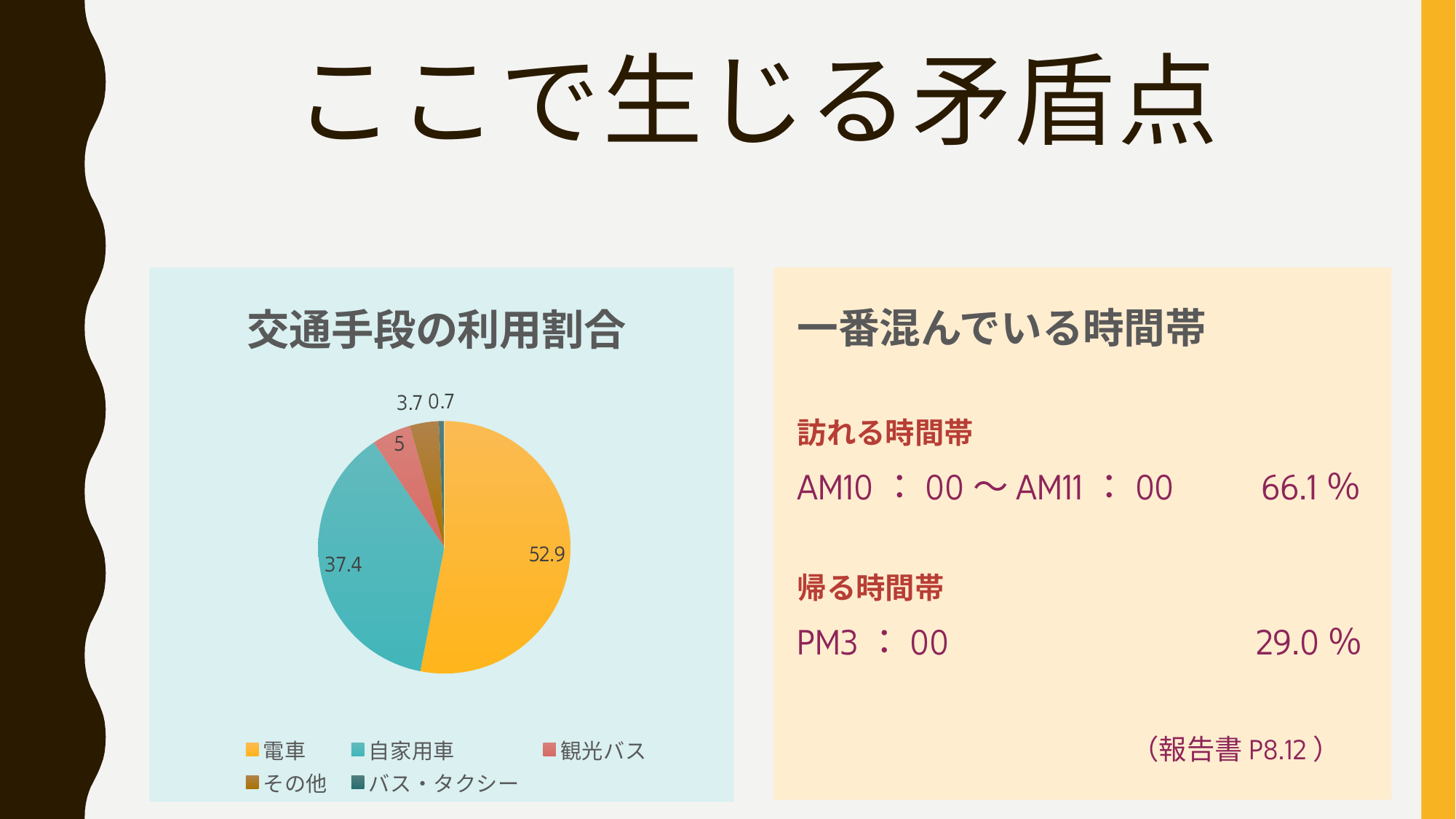

# ここで生じる矛盾点

### Chart: 交通手段の利用割合

| Category | 利用割合 |
|---|---|
| 電車 | 52.9 |
| 自家用車 | 37.4 |
| 観光バス | 5.0 |
| その他 | 3.7 |
| バス・タクシー | 0.7 |
一番混んでいる時間帯

訪れる時間帯
AM10：00～AM11：00　　66.1％

帰る時間帯
PM3：00　　　　　　　　 29.0％

　　　　　　　　　　　　（報告書P8.12）